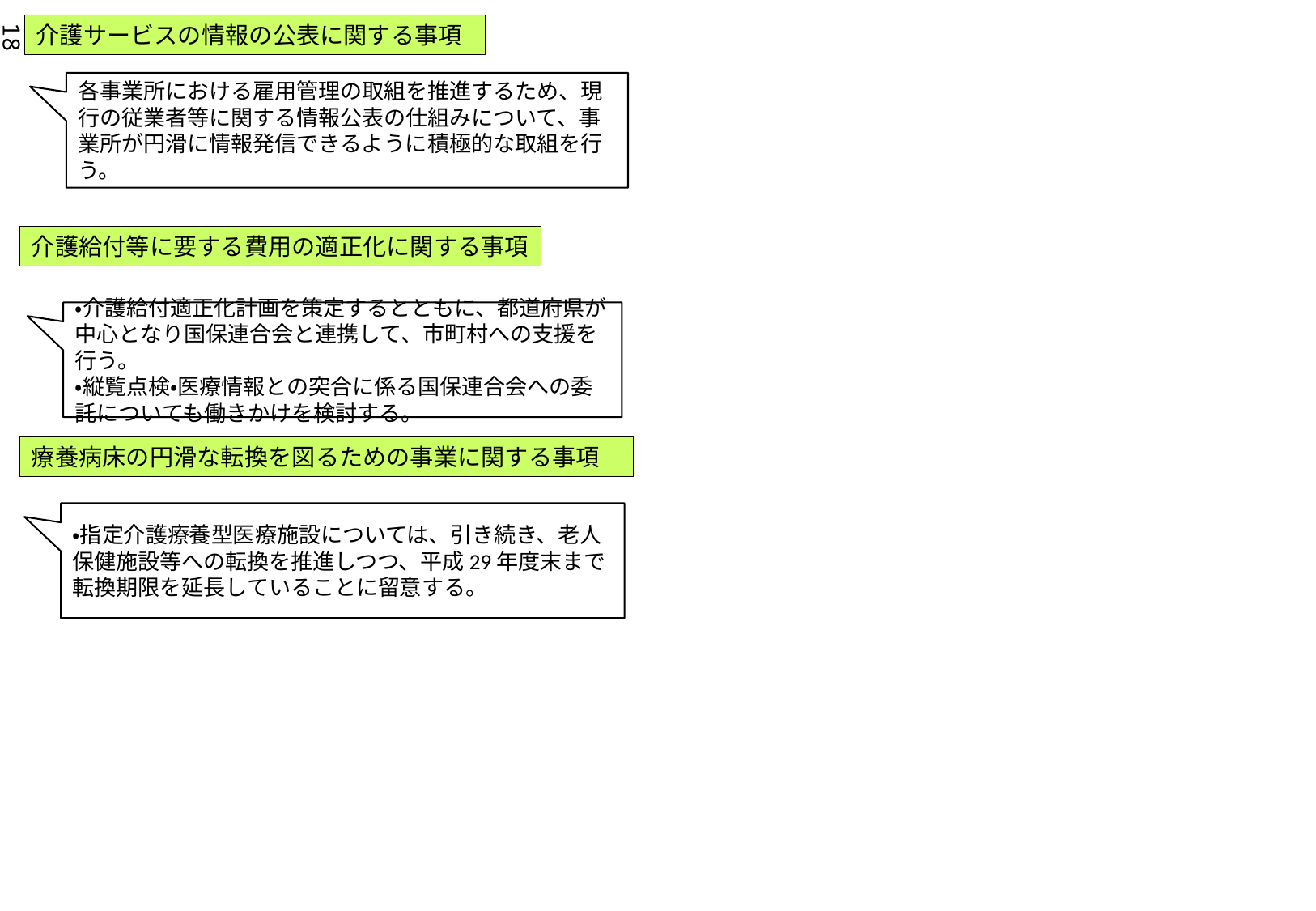

介護サービスの情報の公表に関する事項
18
各事業所における雇用管理の取組を推進するため、現行の従業者等に関する情報公表の仕組みについて、事業所が円滑に情報発信できるように積極的な取組を行う。
介護給付等に要する費用の適正化に関する事項
・介護給付適正化計画を策定するとともに、都道府県が中心となり国保連合会と連携して、市町村への支援を行う。
・縦覧点検・医療情報との突合に係る国保連合会への委託についても働きかけを検討する。
療養病床の円滑な転換を図るための事業に関する事項
・指定介護療養型医療施設については、引き続き、老人保健施設等への転換を推進しつつ、平成29年度末まで転換期限を延長していることに留意する。、